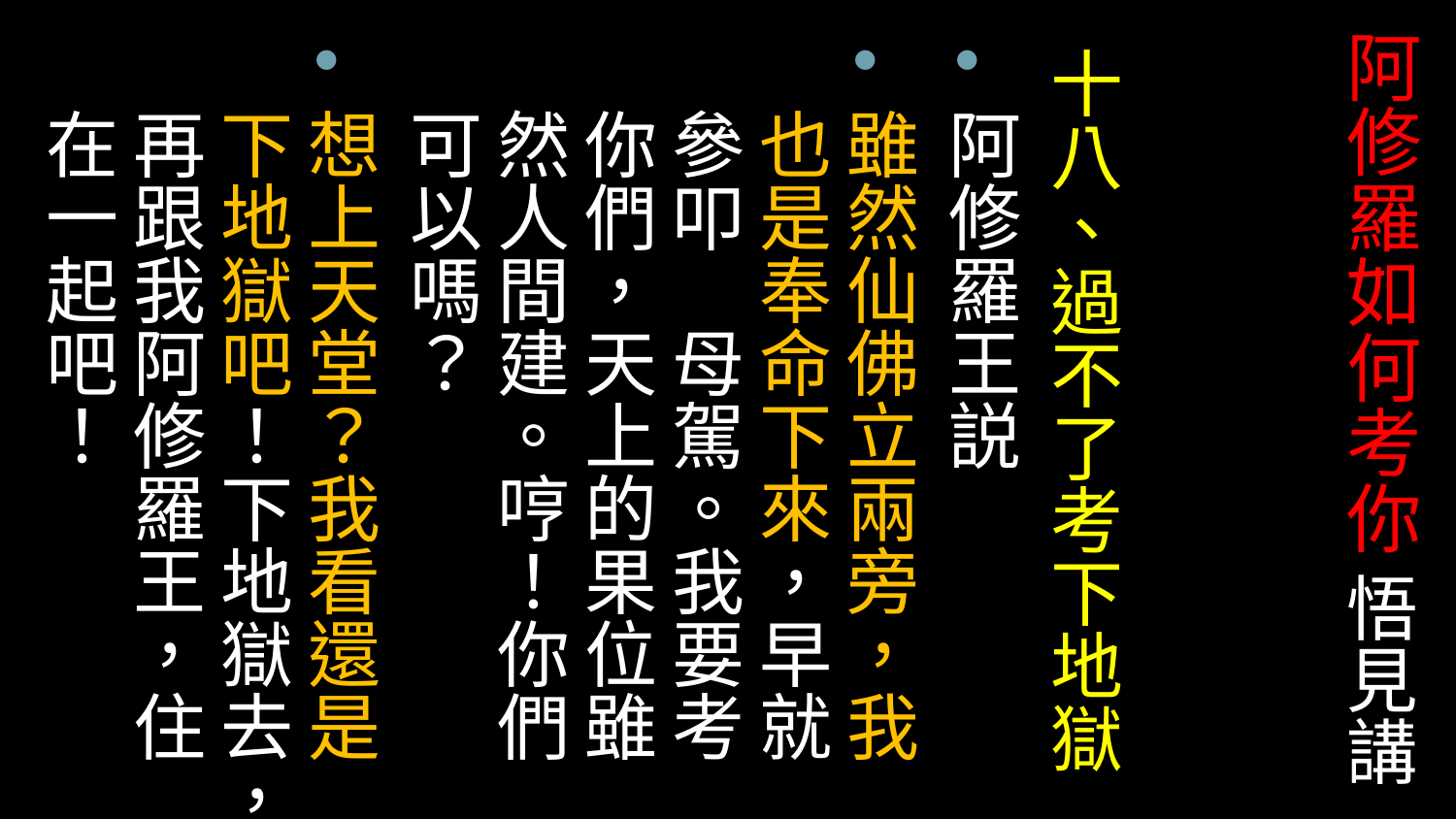

# 阿修羅如何考你 悟見講
十八、過不了考下地獄
阿修羅王説
雖然仙佛立兩旁，我也是奉命下來，早就參叩　母駕。我要考你們，天上的果位雖然人間建。哼！你們可以嗎？
想上天堂？我看還是下地獄吧！下地獄去，再跟我阿修羅王，住在一起吧！